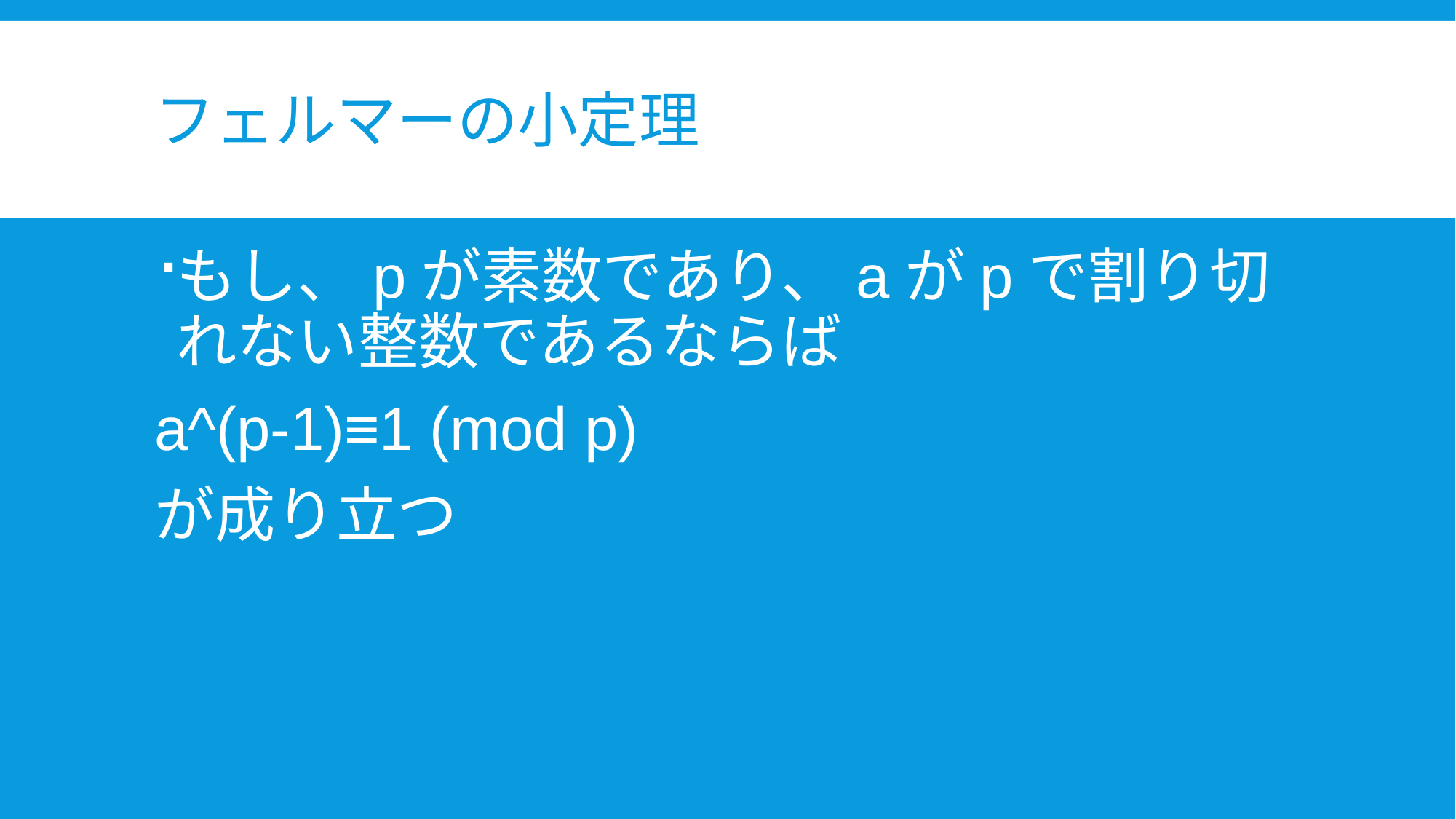

# フェルマーの小定理
もし、pが素数であり、aがpで割り切れない整数であるならば
a^(p-1)≡1 (mod p)
が成り立つ